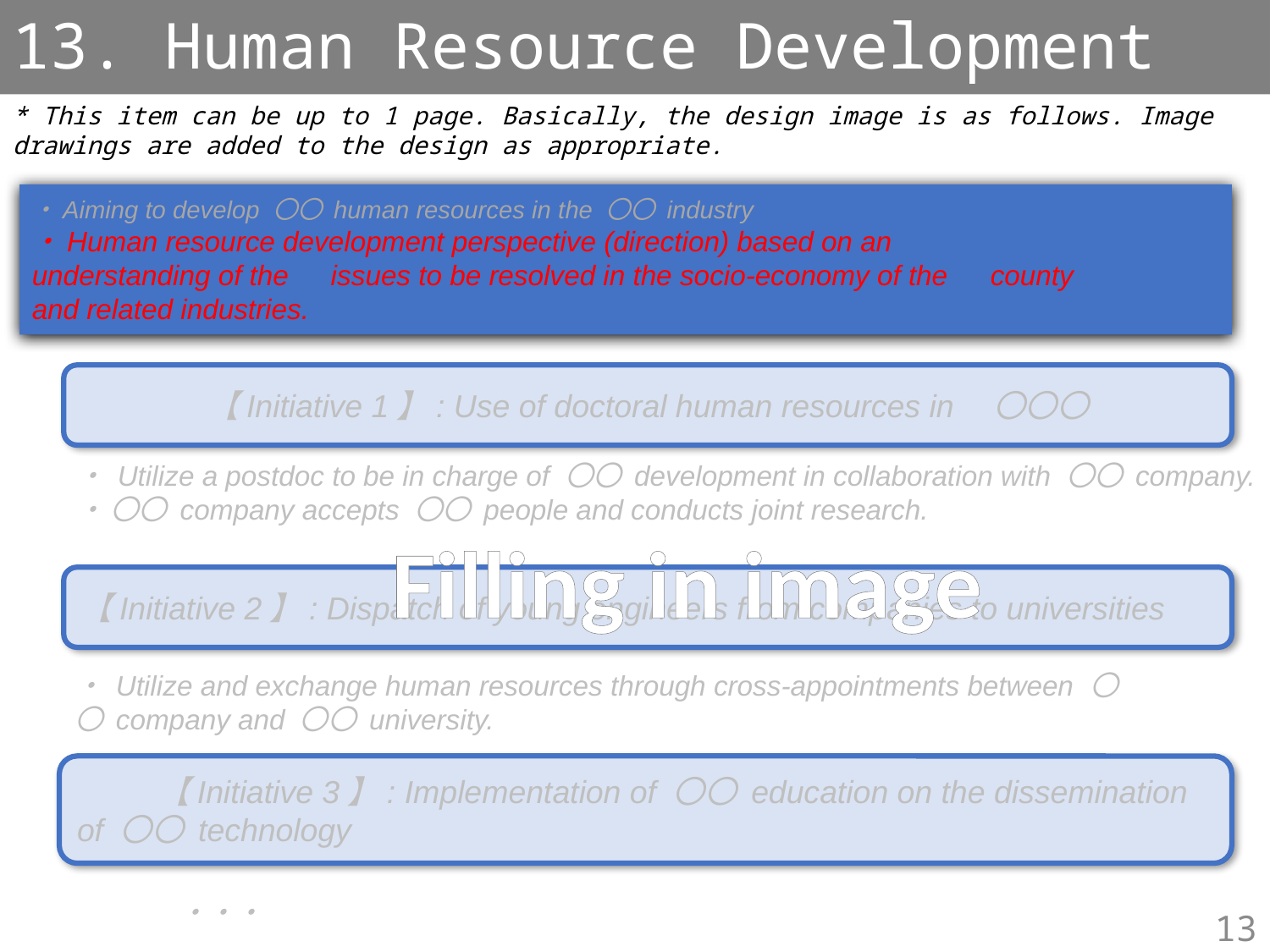

13. Human Resource Development
* This item can be up to 1 page. Basically, the design image is as follows. Image drawings are added to the design as appropriate.
・Aiming to develop 〇〇 human resources in the 〇〇 industry
・Human resource development perspective (direction) based on an
understanding of the　issues to be resolved in the socio-economy of the　county
and related industries.
【Initiative 1】: Use of doctoral human resources in　〇〇〇
・ Utilize a postdoc to be in charge of 〇〇 development in collaboration with 〇〇 company.
・ 〇〇 company accepts 〇〇 people and conducts joint research.
Filling in image
【Initiative 2】: Dispatch of young engineers from companies to universities
・ Utilize and exchange human resources through cross-appointments between 〇〇 company and 〇〇 university.
　　【Initiative 3】: Implementation of 〇〇 education on the dissemination
of 〇〇 technology
・・・
13